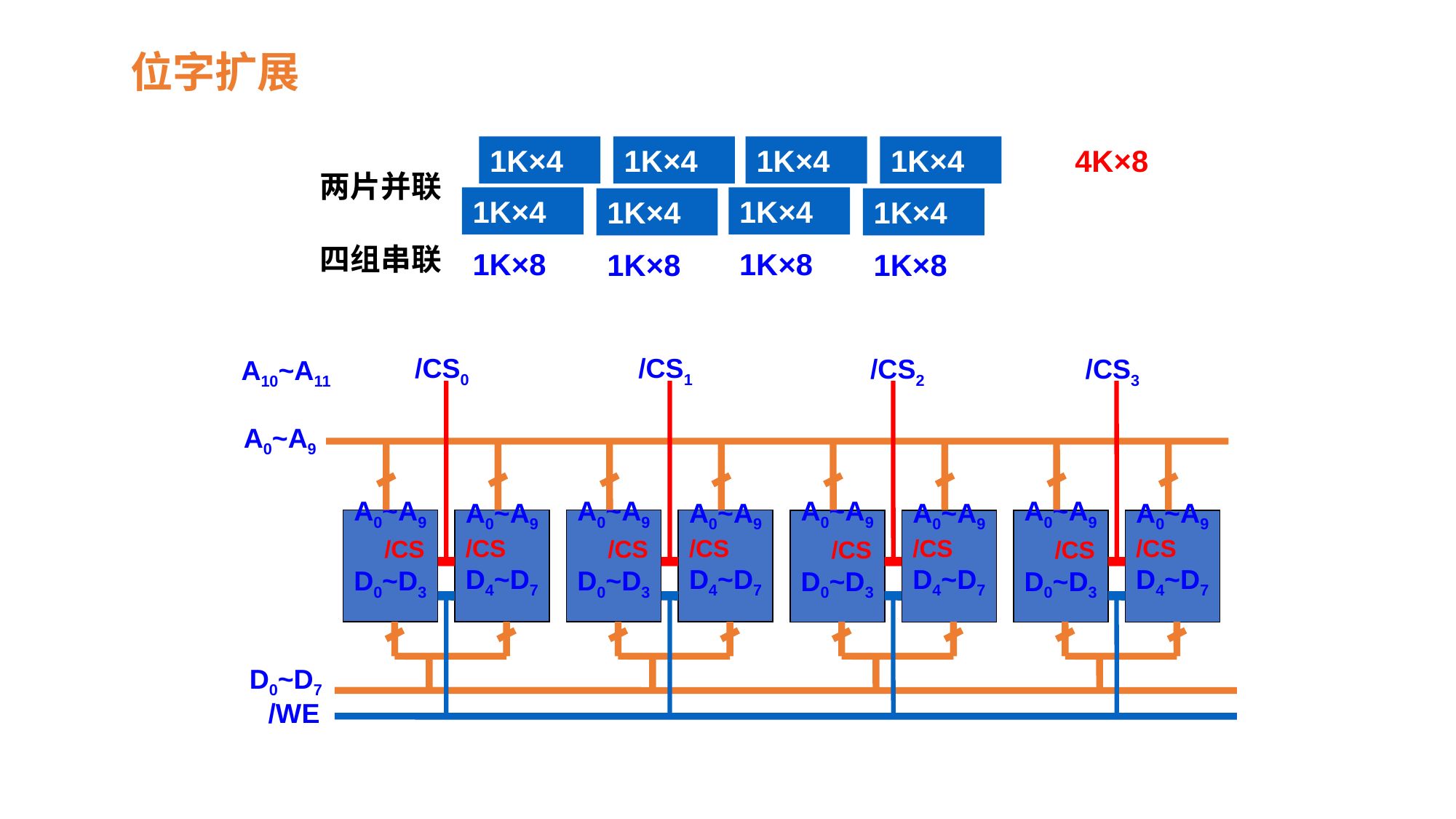

位字扩展
1K×4
1K×4
1K×4
1K×4
4K×8
两片并联

四组串联
1K×4
1K×4
1K×4
1K×4
1K×8
1K×8
1K×8
1K×8
/CS0
/CS1
/CS2
/CS3
A10~A11

A0~A9

A0~A9
    /CS
D0~D3

A0~A9
/CS
D4~D7

A0~A9
    /CS
D0~D3

A0~A9
/CS
D4~D7

A0~A9
    /CS
D0~D3

A0~A9
/CS
D4~D7

A0~A9
    /CS
D0~D3

A0~A9
/CS
D4~D7

D0~D7

/WE